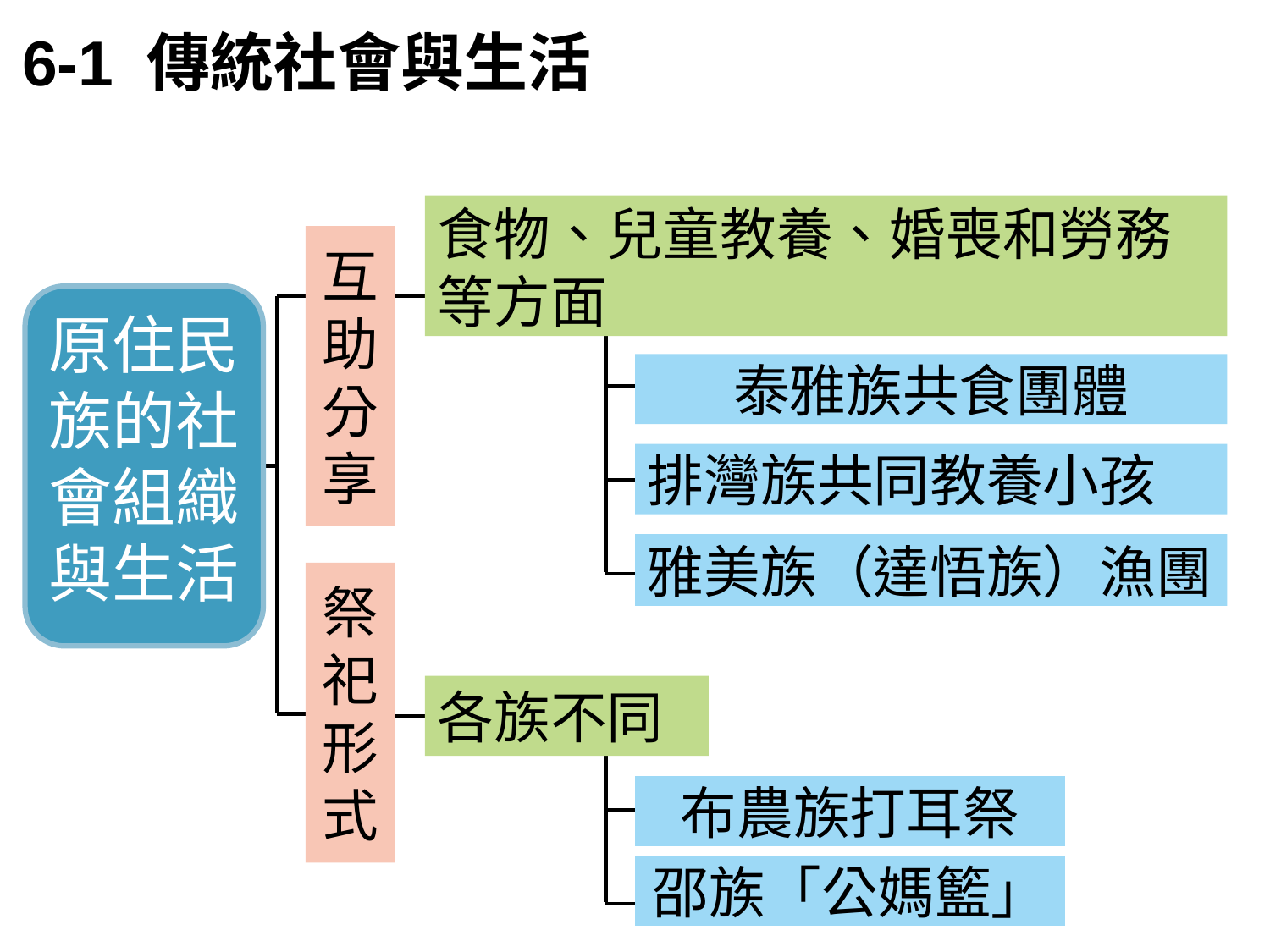

6-1 傳統社會與生活
食物、兒童教養、婚喪和勞務等方面
互
助
分
享

原住民族的社會組織與生活
泰雅族共食團體
排灣族共同教養小孩
雅美族（達悟族）漁團
祭
祀
形
式
各族不同
布農族打耳祭
邵族「公媽籃」